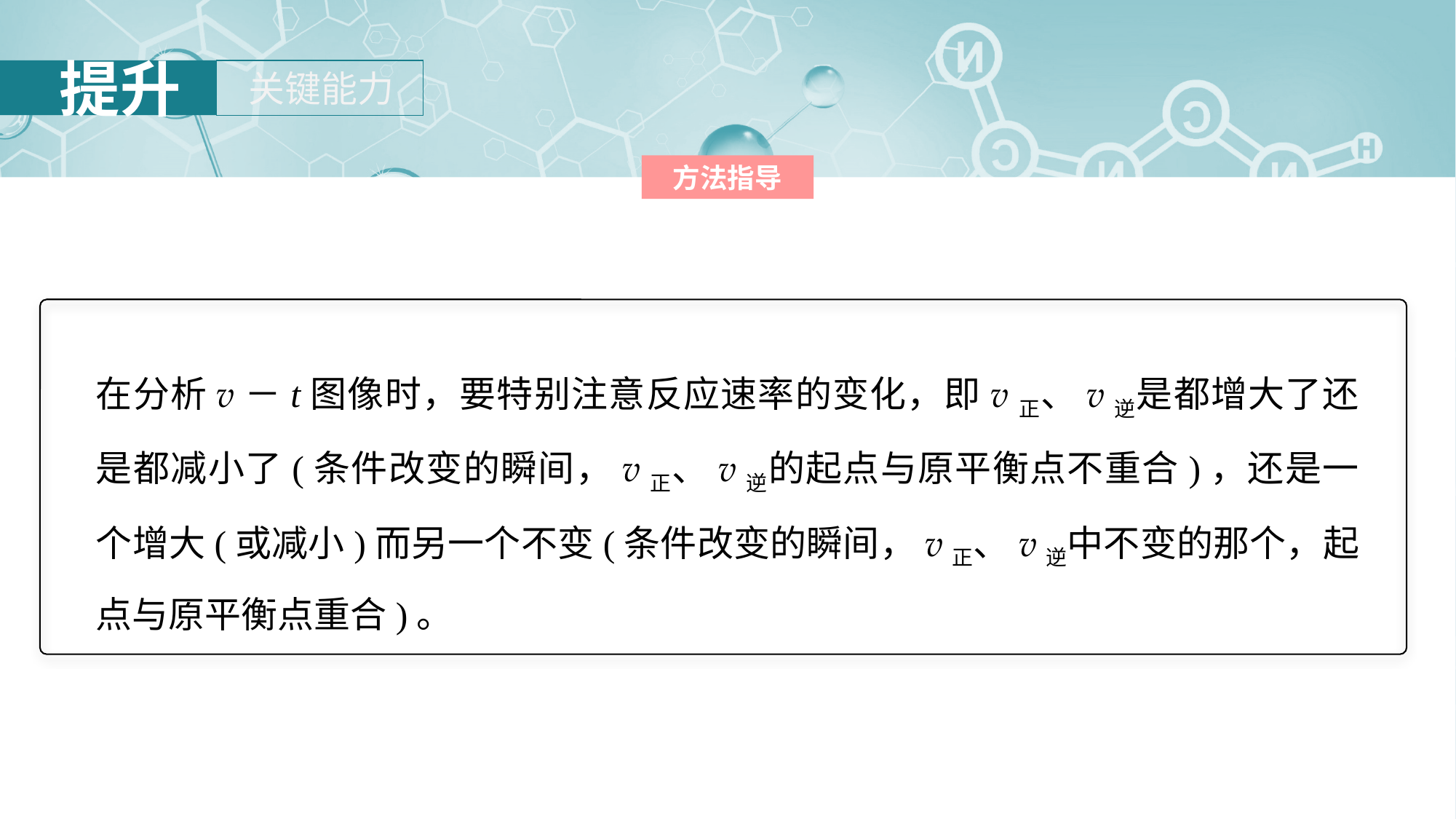

在分析v－t图像时，要特别注意反应速率的变化，即v正、v逆是都增大了还是都减小了(条件改变的瞬间，v正、v逆的起点与原平衡点不重合)，还是一个增大(或减小)而另一个不变(条件改变的瞬间，v正、v逆中不变的那个，起点与原平衡点重合)。